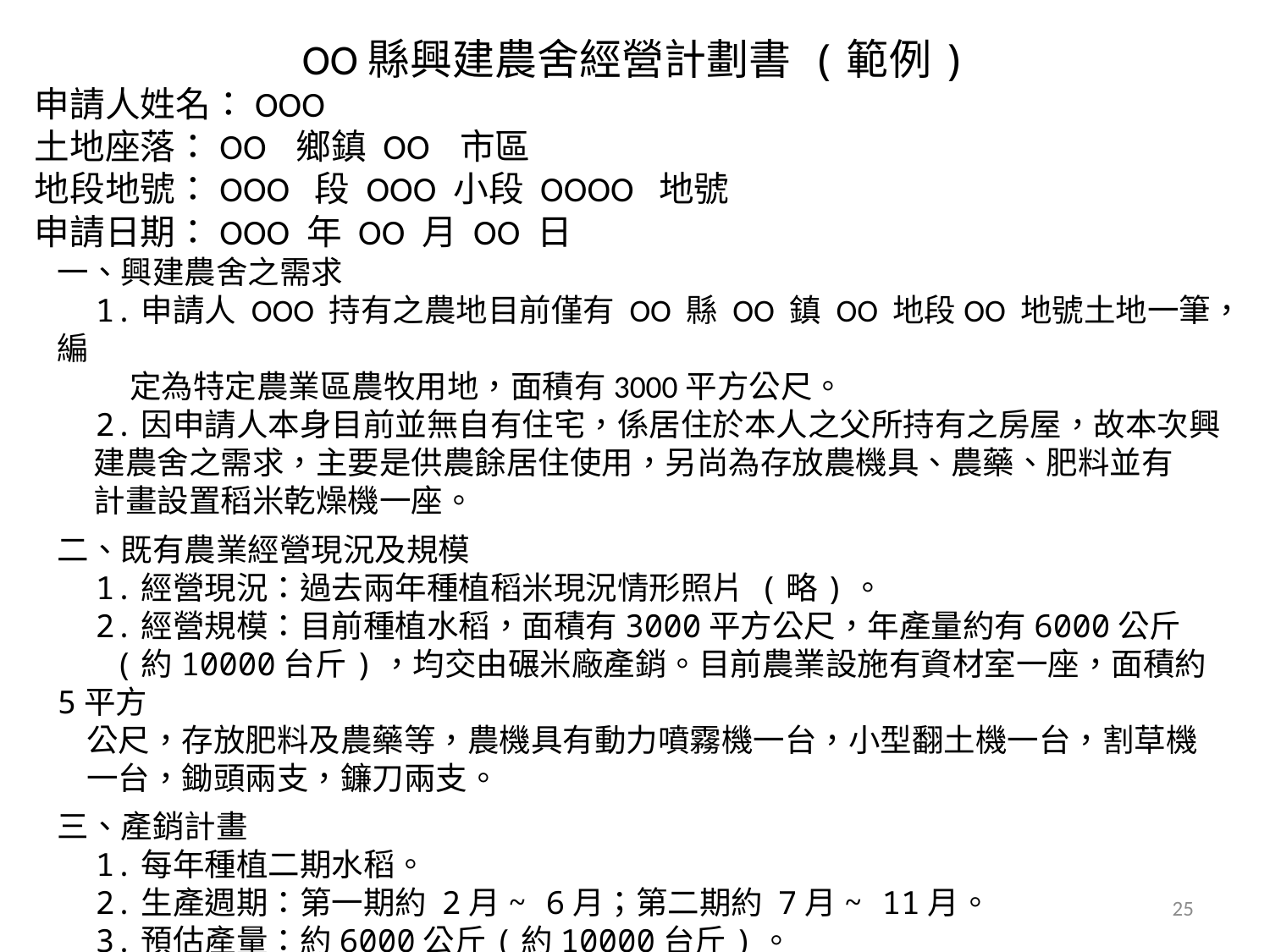

OO縣興建農舍經營計劃書 (範例)
申請人姓名：OOO
土地座落：OO 鄉鎮 OO 市區
地段地號：OOO  段 OOO 小段 OOOO  地號
申請日期：OOO 年 OO 月 OO 日
一、興建農舍之需求
  1.申請人 OOO 持有之農地目前僅有 OO 縣 OO 鎮 OO 地段OO 地號土地一筆，編
         定為特定農業區農牧用地，面積有3000平方公尺。
  2.因申請人本身目前並無自有住宅，係居住於本人之父所持有之房屋，故本次興
    建農舍之需求，主要是供農餘居住使用，另尚為存放農機具、農藥、肥料並有
    計畫設置稻米乾燥機一座。
二、既有農業經營現況及規模
  1.經營現況：過去兩年種植稻米現況情形照片 (略)。
  2.經營規模：目前種植水稻，面積有3000平方公尺，年產量約有6000公斤
   (約10000台斤)，均交由碾米廠產銷。目前農業設施有資材室一座，面積約5平方
   公尺，存放肥料及農藥等，農機具有動力噴霧機一台，小型翻土機一台，割草機
   一台，鋤頭兩支，鐮刀兩支。
三、產銷計畫
  1.每年種植二期水稻。
  2.生產週期：第一期約 2月~ 6月；第二期約 7月~ 11月。
  3.預估產量：約6000公斤(約10000台斤)。
  4.行銷通路：均交由碾米廠收購，不自行產銷。
25